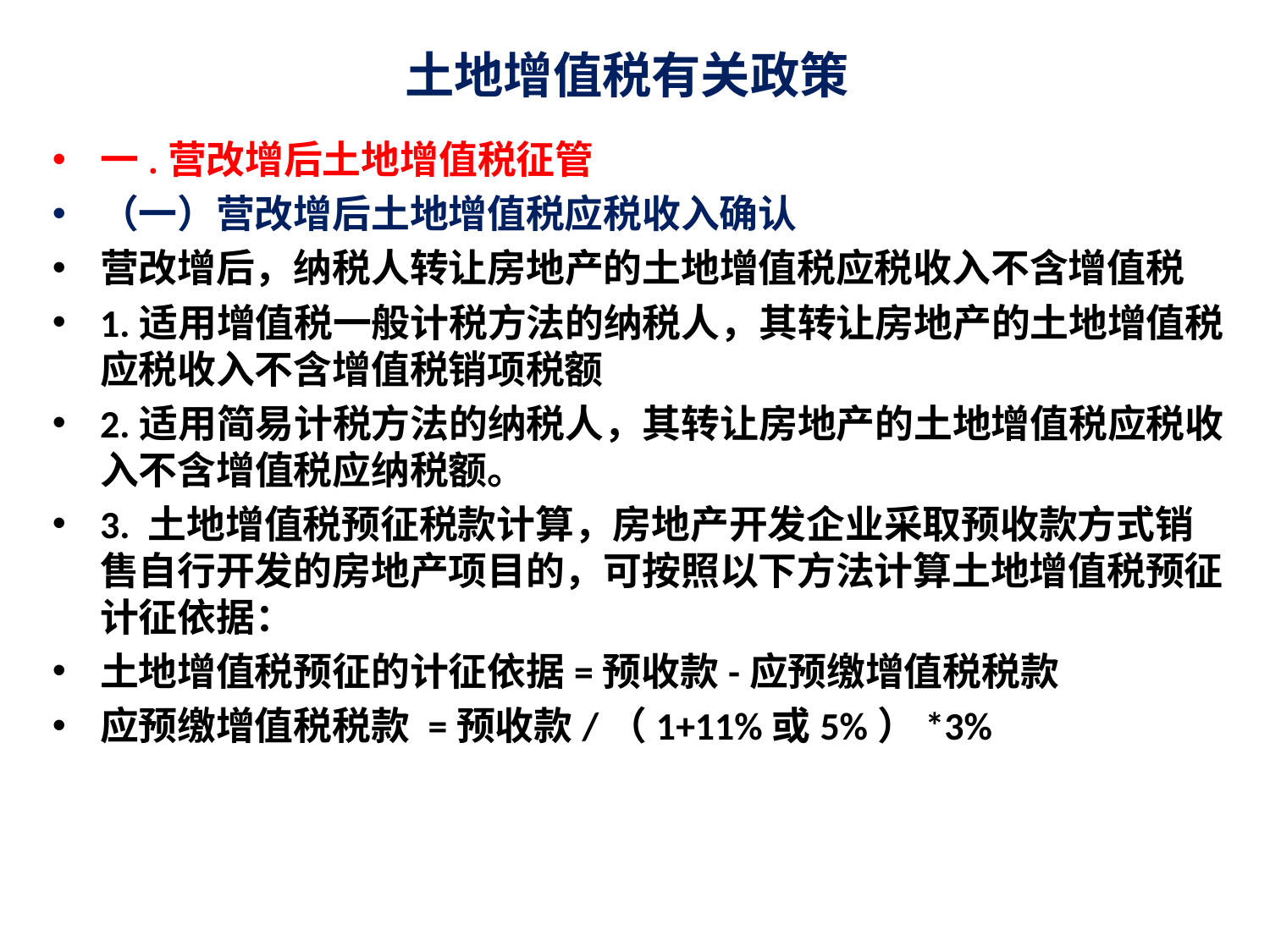

# 土地增值税有关政策
一.营改增后土地增值税征管
（一）营改增后土地增值税应税收入确认
营改增后，纳税人转让房地产的土地增值税应税收入不含增值税
1.适用增值税一般计税方法的纳税人，其转让房地产的土地增值税应税收入不含增值税销项税额
2.适用简易计税方法的纳税人，其转让房地产的土地增值税应税收入不含增值税应纳税额。
3. 土地增值税预征税款计算，房地产开发企业采取预收款方式销售自行开发的房地产项目的，可按照以下方法计算土地增值税预征计征依据：
土地增值税预征的计征依据=预收款-应预缴增值税税款
应预缴增值税税款 =预收款/（1+11%或5%）*3%